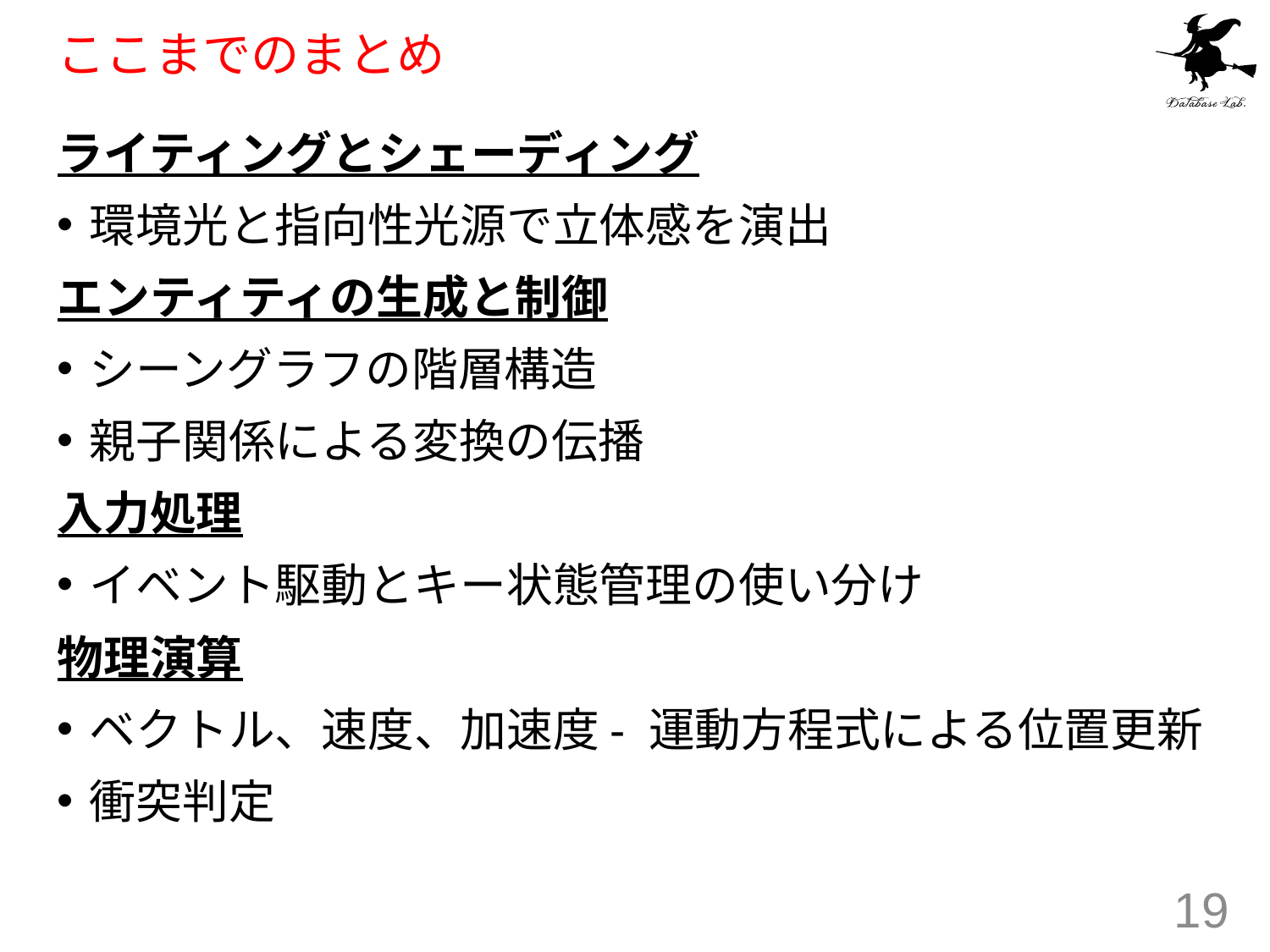

# ここまでのまとめ
ライティングとシェーディング
環境光と指向性光源で立体感を演出
エンティティの生成と制御
シーングラフの階層構造
親子関係による変換の伝播
入力処理
イベント駆動とキー状態管理の使い分け
物理演算
ベクトル、速度、加速度- 運動方程式による位置更新
衝突判定
19